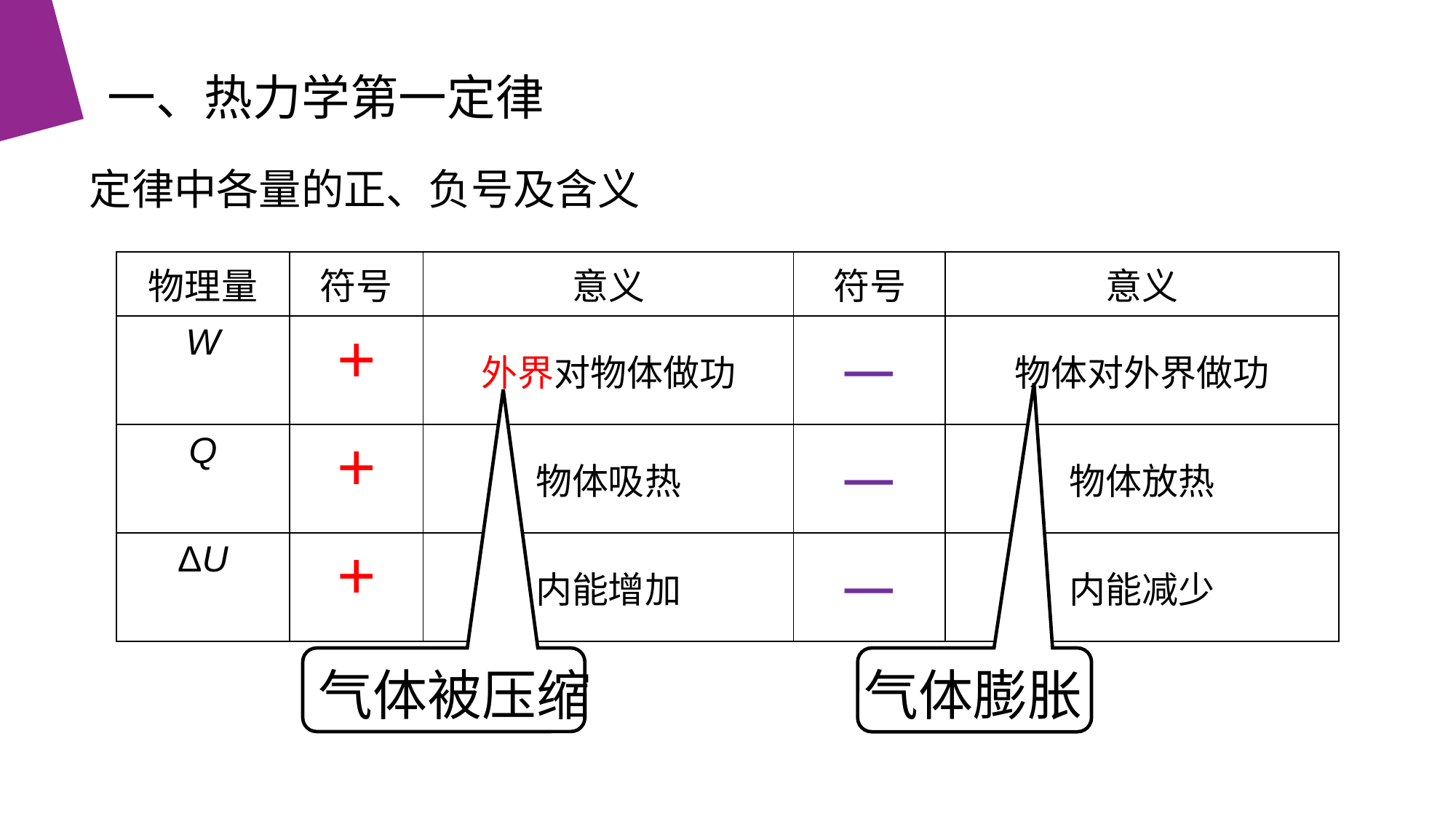

一、热力学第一定律
定律中各量的正、负号及含义
| 物理量 | 符号 | 意义 | 符号 | 意义 |
| --- | --- | --- | --- | --- |
| W | + | 外界对物体做功 | － | 物体对外界做功 |
| Q | + | 物体吸热 | － | 物体放热 |
| ΔU | + | 内能增加 | － | 内能减少 |

气体被压缩

气体膨胀